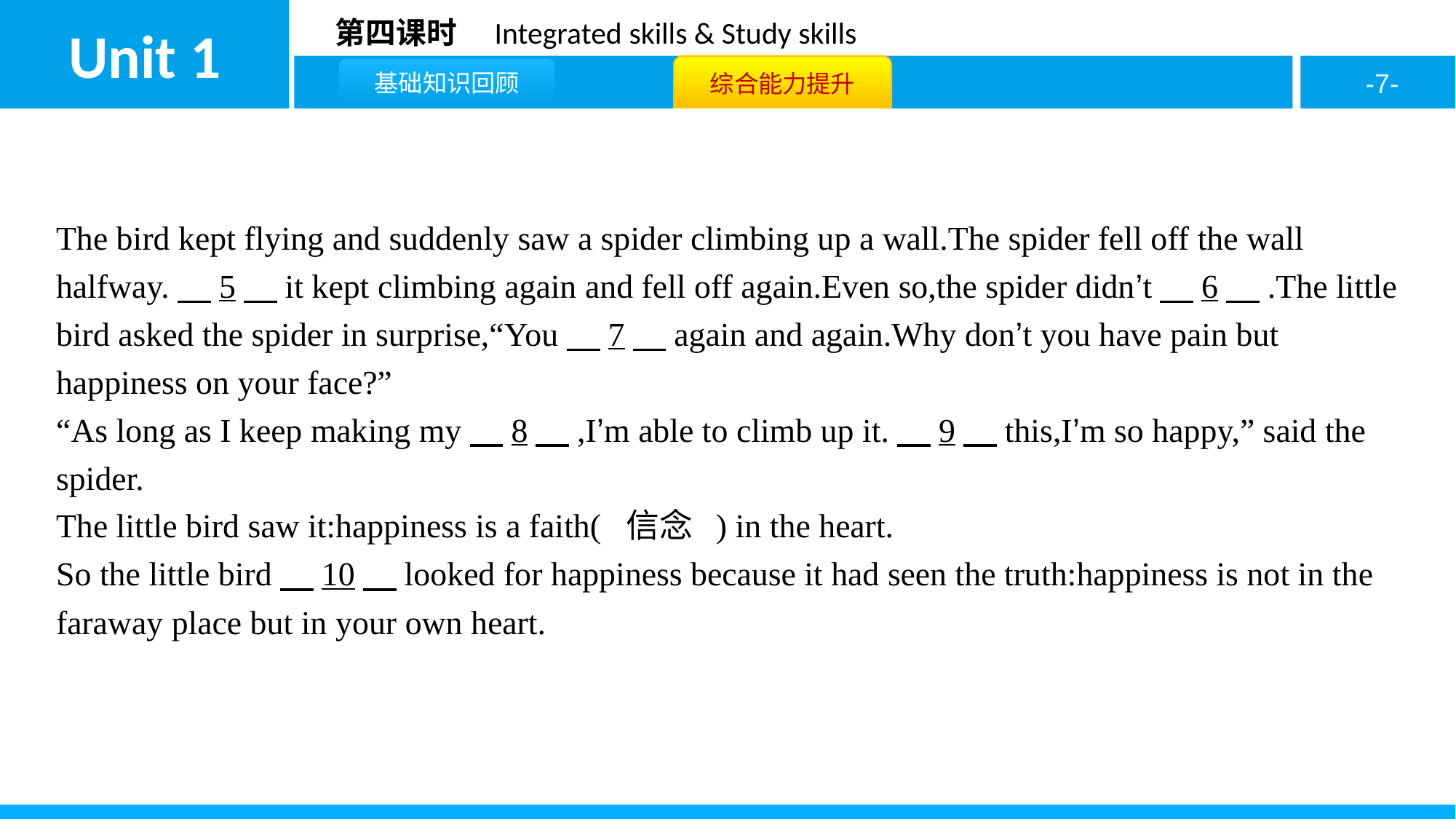

The bird kept flying and suddenly saw a spider climbing up a wall.The spider fell off the wall halfway.　5　it kept climbing again and fell off again.Even so,the spider didn’t　6　.The little bird asked the spider in surprise,“You　7　again and again.Why don’t you have pain but happiness on your face?”
“As long as I keep making my　8　,I’m able to climb up it.　9　this,I’m so happy,” said the spider.
The little bird saw it:happiness is a faith(  信念  ) in the heart.
So the little bird　10　looked for happiness because it had seen the truth:happiness is not in the faraway place but in your own heart.